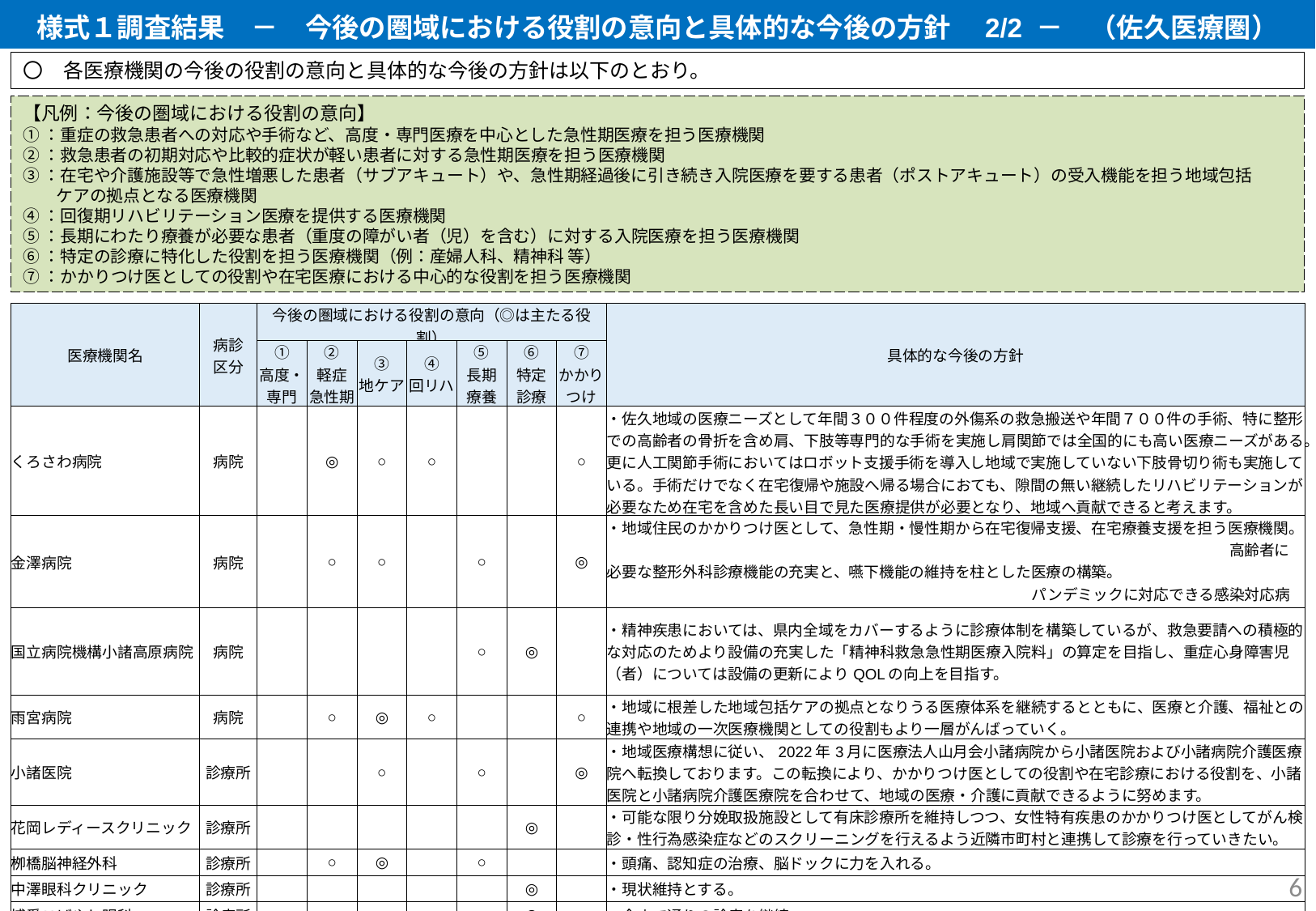

様式１調査結果　－　今後の圏域における役割の意向と具体的な今後の方針　2/2 －　（佐久医療圏）
〇　各医療機関の今後の役割の意向と具体的な今後の方針は以下のとおり。
【凡例：今後の圏域における役割の意向】
①：重症の救急患者への対応や手術など、高度・専門医療を中心とした急性期医療を担う医療機関
②：救急患者の初期対応や比較的症状が軽い患者に対する急性期医療を担う医療機関
③：在宅や介護施設等で急性増悪した患者（サブアキュート）や、急性期経過後に引き続き入院医療を要する患者（ポストアキュート）の受入機能を担う地域包括
　　ケアの拠点となる医療機関
④：回復期リハビリテーション医療を提供する医療機関
⑤：長期にわたり療養が必要な患者（重度の障がい者（児）を含む）に対する入院医療を担う医療機関
⑥：特定の診療に特化した役割を担う医療機関（例：産婦人科、精神科 等）
⑦：かかりつけ医としての役割や在宅医療における中心的な役割を担う医療機関
| 医療機関名 | 病診 区分 | 今後の圏域における役割の意向（◎は主たる役割） |  |  |  |  |  |  | 具体的な今後の方針 |
| --- | --- | --- | --- | --- | --- | --- | --- | --- | --- |
|  |  | ① 高度・専門 | ② 軽症 急性期 | ③ 地ケア | ④ 回リハ | ⑤ 長期 療養 | ⑥ 特定 診療 | ⑦ かかりつけ |  |
| くろさわ病院 | 病院 |  | ◎ | ○ | ○ |  |  | ○ | ・佐久地域の医療ニーズとして年間３００件程度の外傷系の救急搬送や年間７００件の手術、特に整形での高齢者の骨折を含め肩、下肢等専門的な手術を実施し肩関節では全国的にも高い医療ニーズがある。更に人工関節手術においてはロボット支援手術を導入し地域で実施していない下肢骨切り術も実施している。手術だけでなく在宅復帰や施設へ帰る場合におても、隙間の無い継続したリハビリテーションが必要なため在宅を含めた長い目で見た医療提供が必要となり、地域へ貢献できると考えます。 |
| 金澤病院 | 病院 |  | ○ | ○ |  | ○ |  | ◎ | ・地域住民のかかりつけ医として、急性期・慢性期から在宅復帰支援、在宅療養支援を担う医療機関。　　　　　　　　　　　　　　　　　　　　　　　　　　　　　　　　　　　　　　　　　高齢者に必要な整形外科診療機能の充実と、嚥下機能の維持を柱とした医療の構築。　　　　　　　　　　　　　　　　　　　　　　　　　　　　　　　　　　　　　　　パンデミックに対応できる感染対応病室の整備。 |
| 国立病院機構小諸高原病院 | 病院 |  |  |  |  | ○ | ◎ |  | ・精神疾患においては、県内全域をカバーするように診療体制を構築しているが、救急要請への積極的な対応のためより設備の充実した「精神科救急急性期医療入院料」の算定を目指し、重症心身障害児（者）については設備の更新によりQOLの向上を目指す。 |
| 雨宮病院 | 病院 |  | ○ | ◎ | ○ |  |  | ○ | ・地域に根差した地域包括ケアの拠点となりうる医療体系を継続するとともに、医療と介護、福祉との連携や地域の一次医療機関としての役割もより一層がんばっていく。 |
| 小諸医院 | 診療所 |  |  | ○ |  | ○ |  | ◎ | ・地域医療構想に従い、2022年3月に医療法人山月会小諸病院から小諸医院および小諸病院介護医療院へ転換しております。この転換により、かかりつけ医としての役割や在宅診療における役割を、小諸医院と小諸病院介護医療院を合わせて、地域の医療・介護に貢献できるように努めます。 |
| 花岡レディースクリニック | 診療所 |  |  |  |  |  | ◎ |  | ・可能な限り分娩取扱施設として有床診療所を維持しつつ、女性特有疾患のかかりつけ医としてがん検診・性行為感染症などのスクリーニングを行えるよう近隣市町村と連携して診療を行っていきたい。 |
| 栁橋脳神経外科 | 診療所 |  | ○ | ◎ |  | ○ |  |  | ・頭痛、認知症の治療、脳ドックに力を入れる。 |
| 中澤眼科クリニック | 診療所 |  |  |  |  |  | ◎ |  | ・現状維持とする。 |
| 博愛こばやし眼科 | 診療所 | ○ |  |  |  |  | ◎ |  | ・今まで通りの診療を継続。 |
6